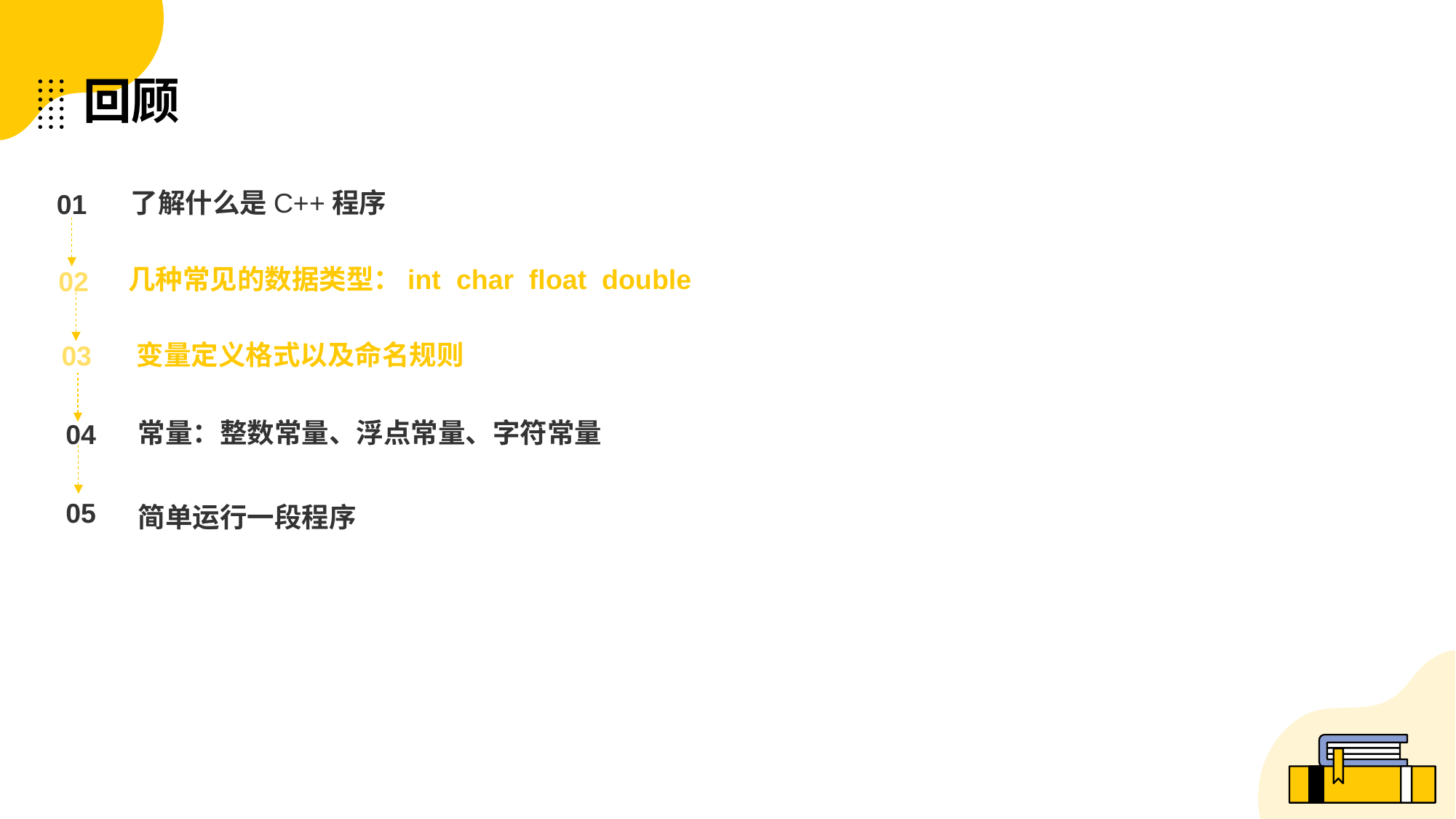

# 回顾
 了解什么是C++程序
01

几种常见的数据类型：int  char  float  double
02
 变量定义格式以及命名规则
03
常量：整数常量、浮点常量、字符常量
04

简单运行一段程序
05